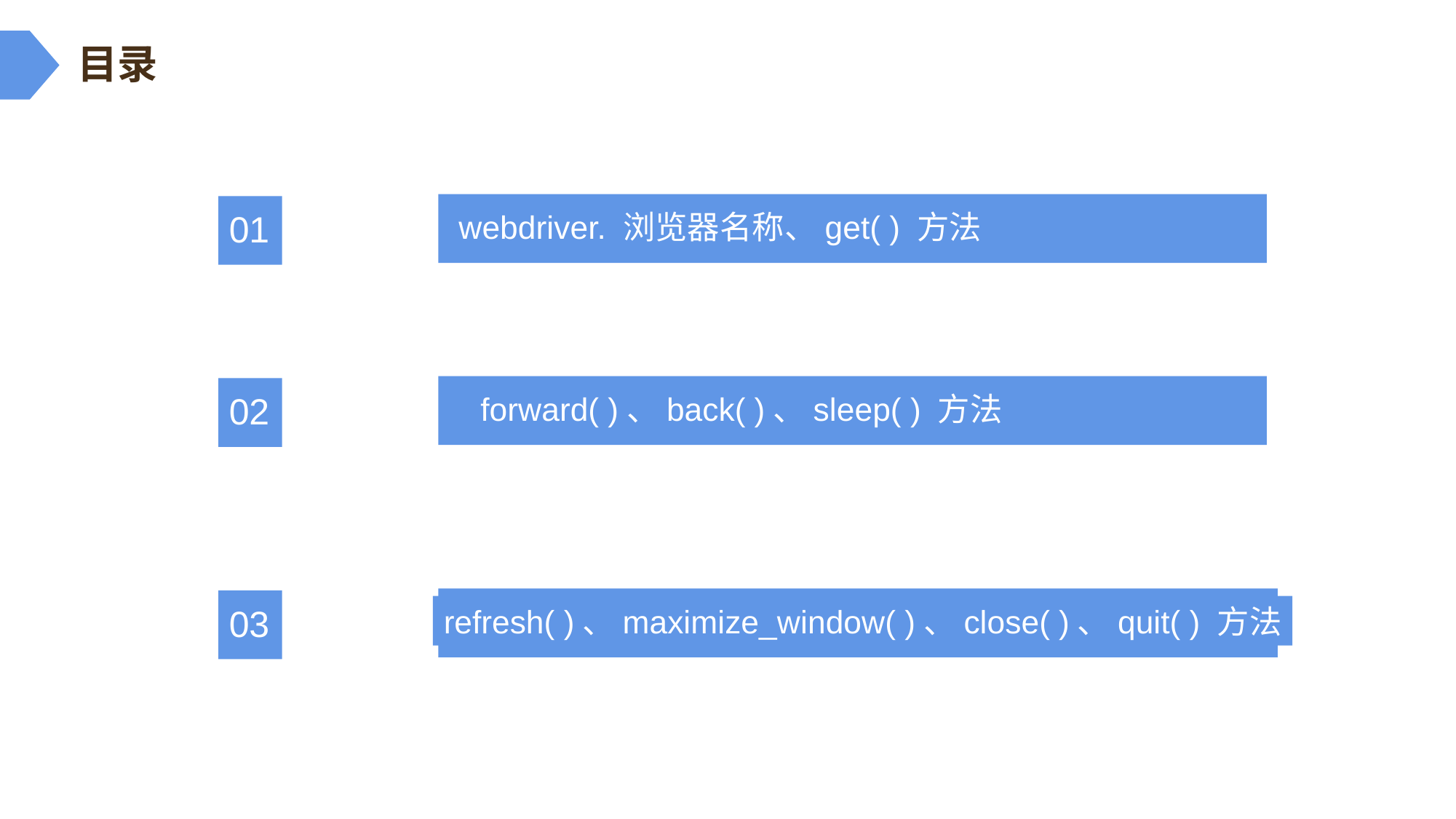

目录

01
webdriver. 浏览器名称、get( ) 方法

forward( )、back( )、sleep( ) 方法

02

refresh( )、maximize_window( )、close( )、quit( ) 方法

03